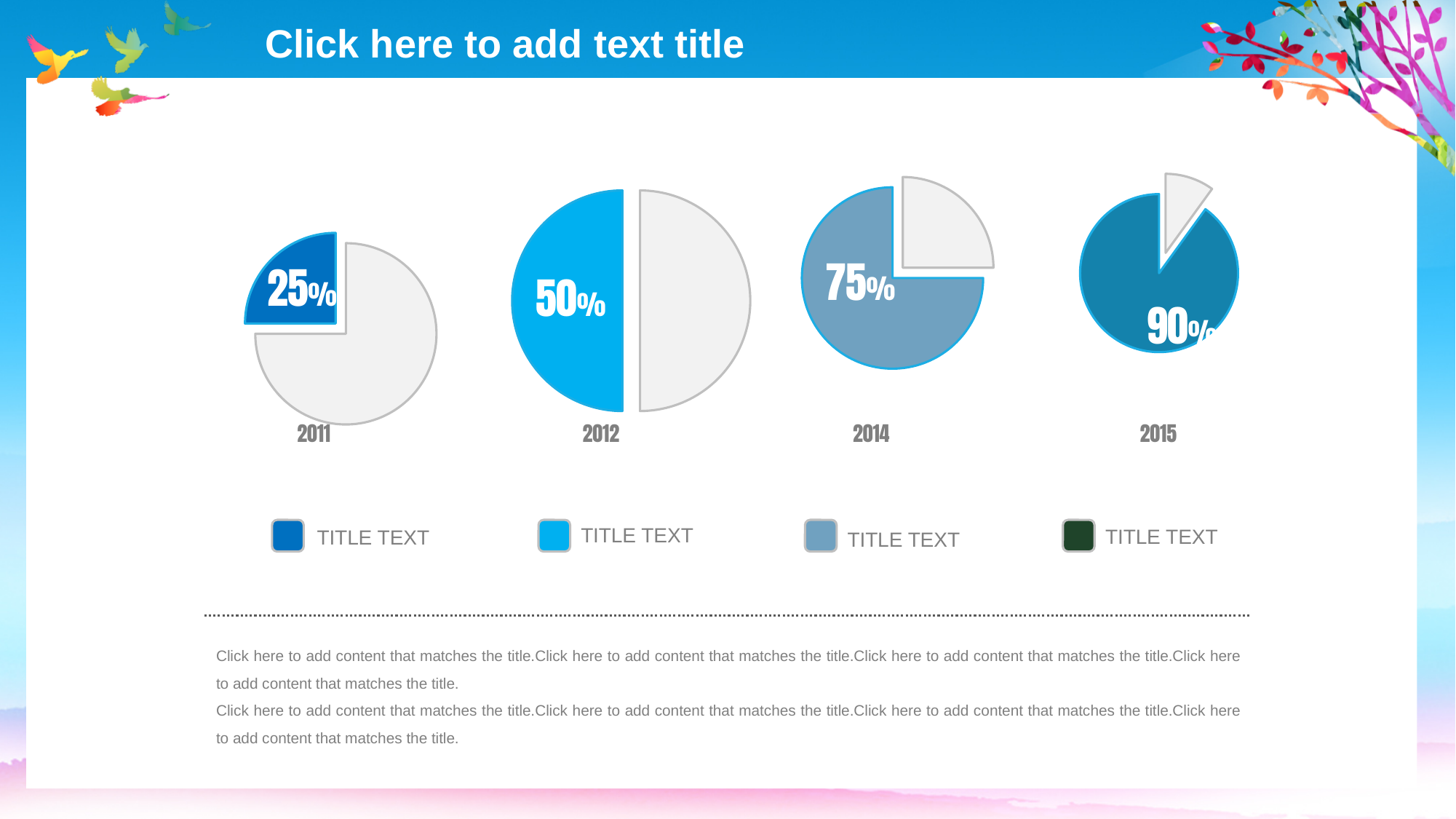

### Chart

| Category | 销售额 |
|---|---|
| 第一季度 | 75.0 |
| 第二季度 | 25.0 |

### Chart

| Category | 销售额 |
|---|---|
| 第一季度 | 50.0 |
| 第二季度 | 50.0 |

### Chart

| Category | 销售额 |
|---|---|
| 第一季度 | 25.0 |
| 第二季度 | 75.0 |

### Chart

| Category | 销售额 |
|---|---|
| 第一季度 | 10.0 |
| 第二季度 | 90.0 |
2011
2012
2014
2015
TITLE TEXT

TITLE TEXT

TITLE TEXT

TITLE TEXT
Click here to add content that matches the title.Click here to add content that matches the title.Click here to add content that matches the title.Click here to add content that matches the title.
Click here to add content that matches the title.Click here to add content that matches the title.Click here to add content that matches the title.Click here to add content that matches the title.